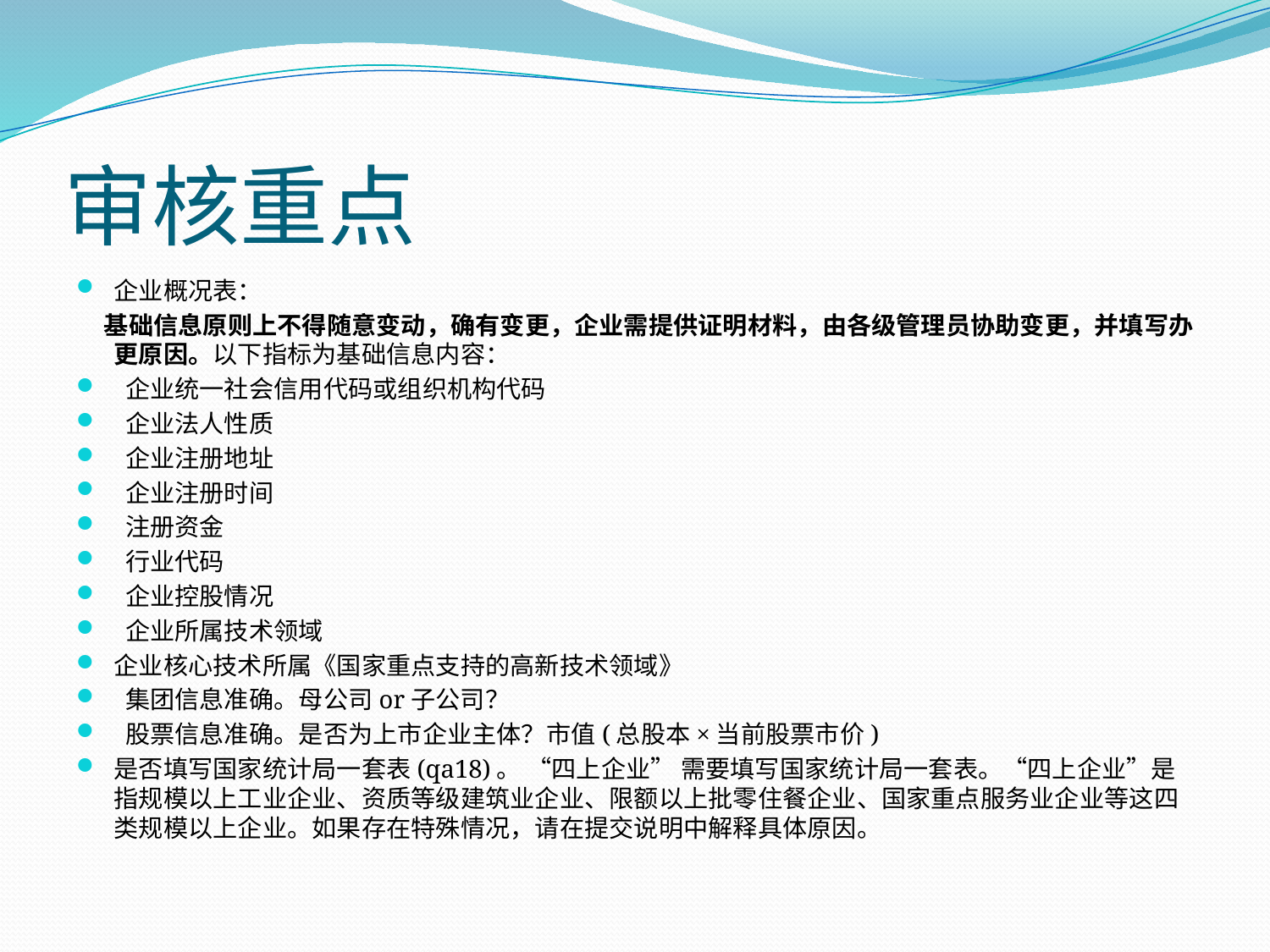

# 审核重点
企业概况表：
    基础信息原则上不得随意变动，确有变更，企业需提供证明材料，由各级管理员协助变更，并填写办更原因。以下指标为基础信息内容：
 企业统一社会信用代码或组织机构代码
 企业法人性质
 企业注册地址
 企业注册时间
 注册资金
 行业代码
 企业控股情况
 企业所属技术领域
企业核心技术所属《国家重点支持的高新技术领域》
 集团信息准确。母公司or子公司？
 股票信息准确。是否为上市企业主体？市值(总股本×当前股票市价)
是否填写国家统计局一套表(qa18)。 “四上企业” 需要填写国家统计局一套表。“四上企业”是指规模以上工业企业、资质等级建筑业企业、限额以上批零住餐企业、国家重点服务业企业等这四类规模以上企业。如果存在特殊情况，请在提交说明中解释具体原因。